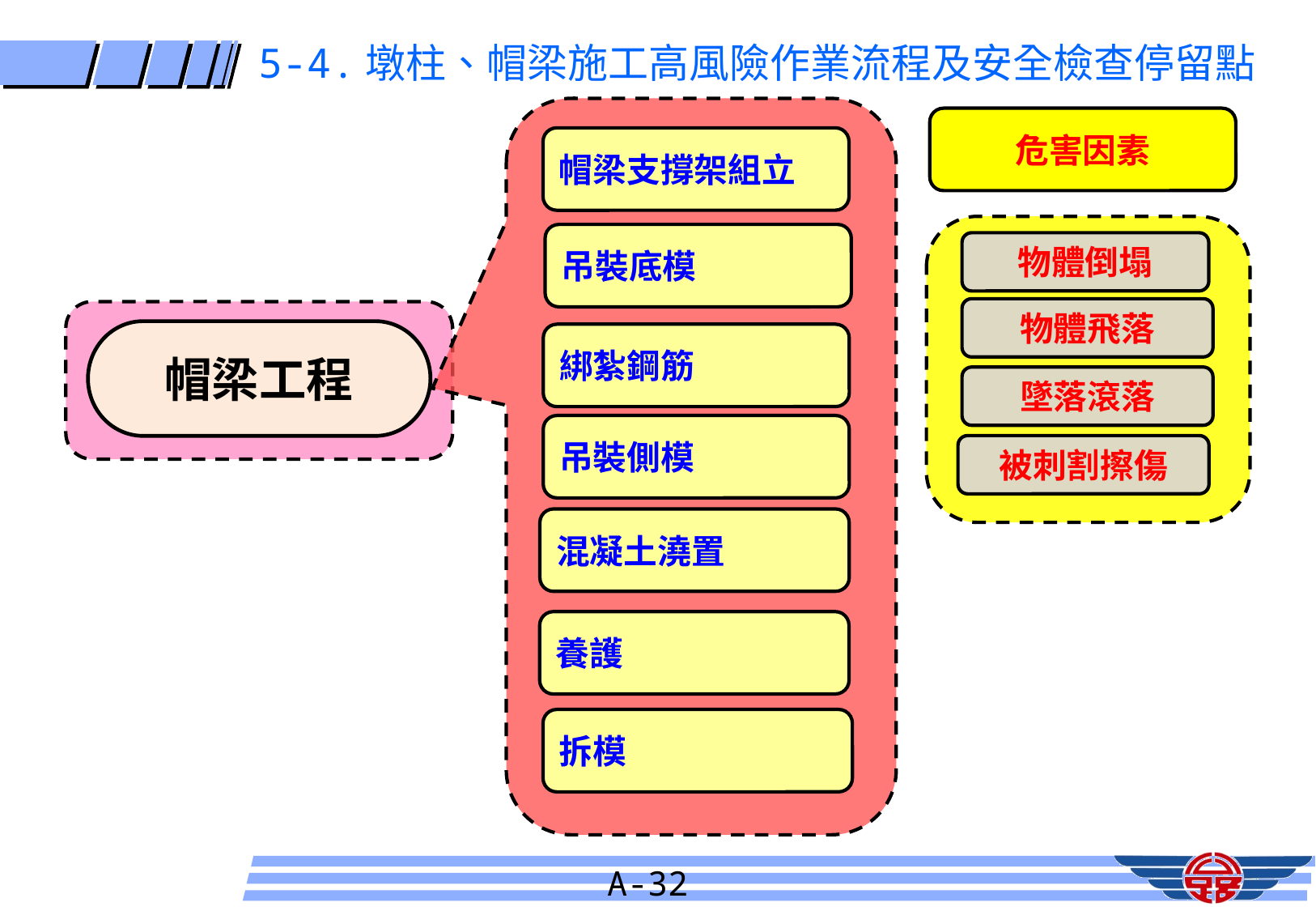

5-4.墩柱、帽梁施工高風險作業流程及安全檢查停留點

危害因素
帽梁支撐架組立

吊裝底模
物體倒塌
物體飛落

帽梁工程
綁紮鋼筋
墜落滾落
吊裝側模
被刺割擦傷
混凝土澆置
養護
拆模